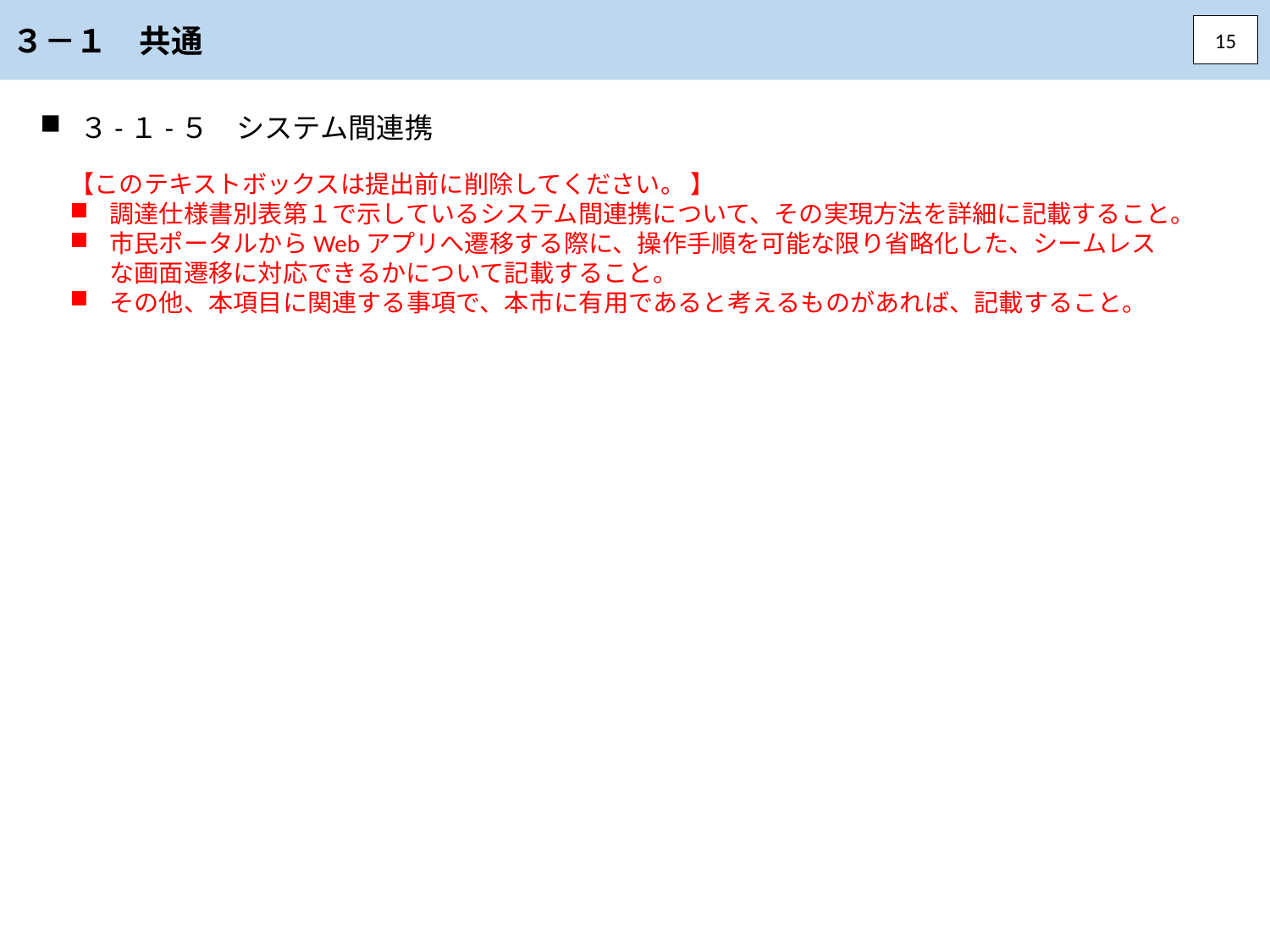

３－１　共通
15
３-１-５　システム間連携
【このテキストボックスは提出前に削除してください。 】
調達仕様書別表第１で示しているシステム間連携について、その実現方法を詳細に記載すること。
市民ポータルからWebアプリへ遷移する際に、操作手順を可能な限り省略化した、シームレスな画面遷移に対応できるかについて記載すること。
その他、本項目に関連する事項で、本市に有用であると考えるものがあれば、記載すること。